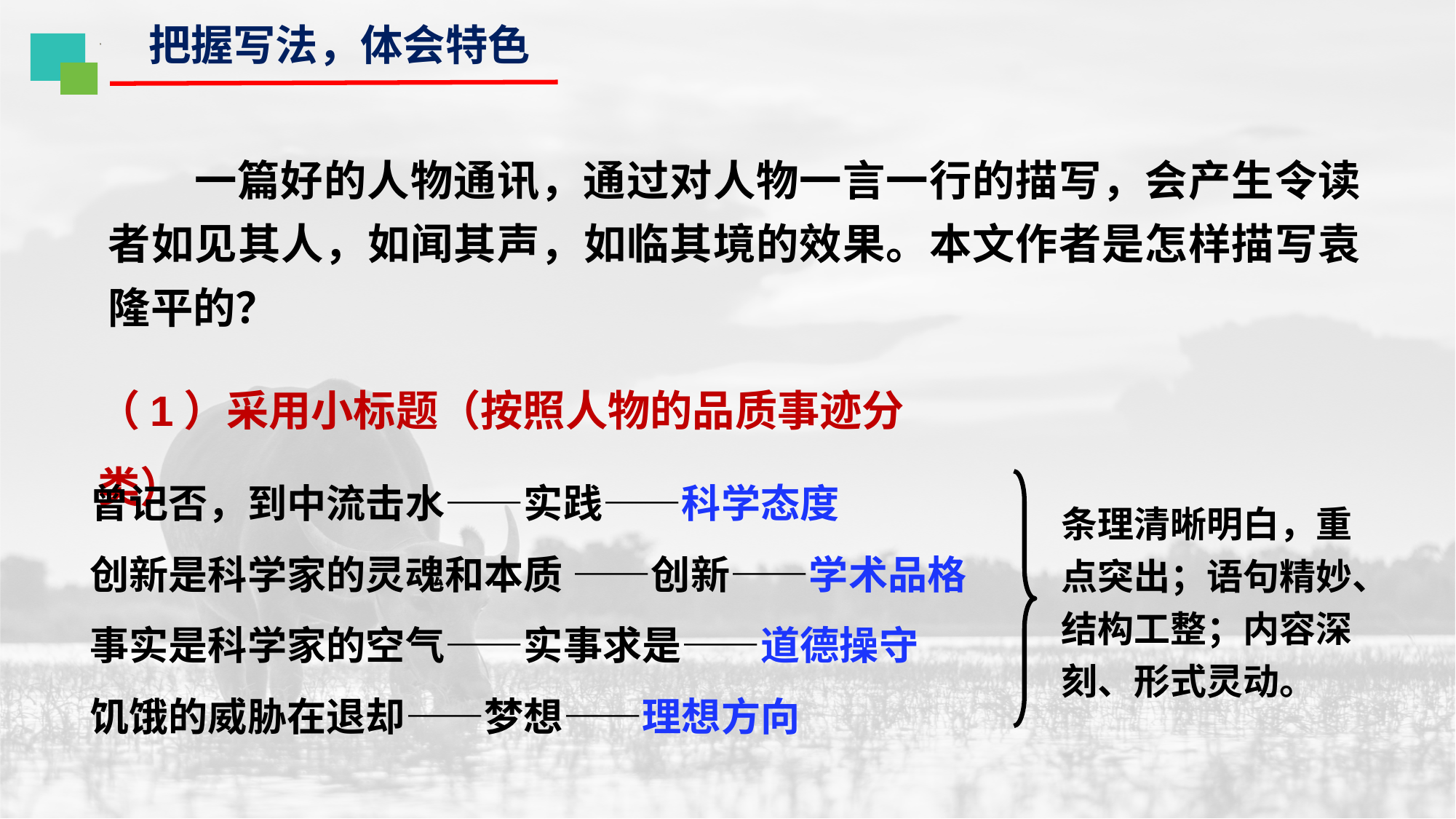

把握写法，体会特色

一篇好的人物通讯，通过对人物一言一行的描写，会产生令读者如见其人，如闻其声，如临其境的效果。本文作者是怎样描写袁隆平的？
（1）采用小标题（按照人物的品质事迹分类）
曾记否，到中流击水——实践——科学态度
创新是科学家的灵魂和本质 ——创新——学术品格
事实是科学家的空气——实事求是——道德操守
饥饿的威胁在退却——梦想——理想方向

条理清晰明白，重点突出；语句精妙、结构工整；内容深刻、形式灵动。